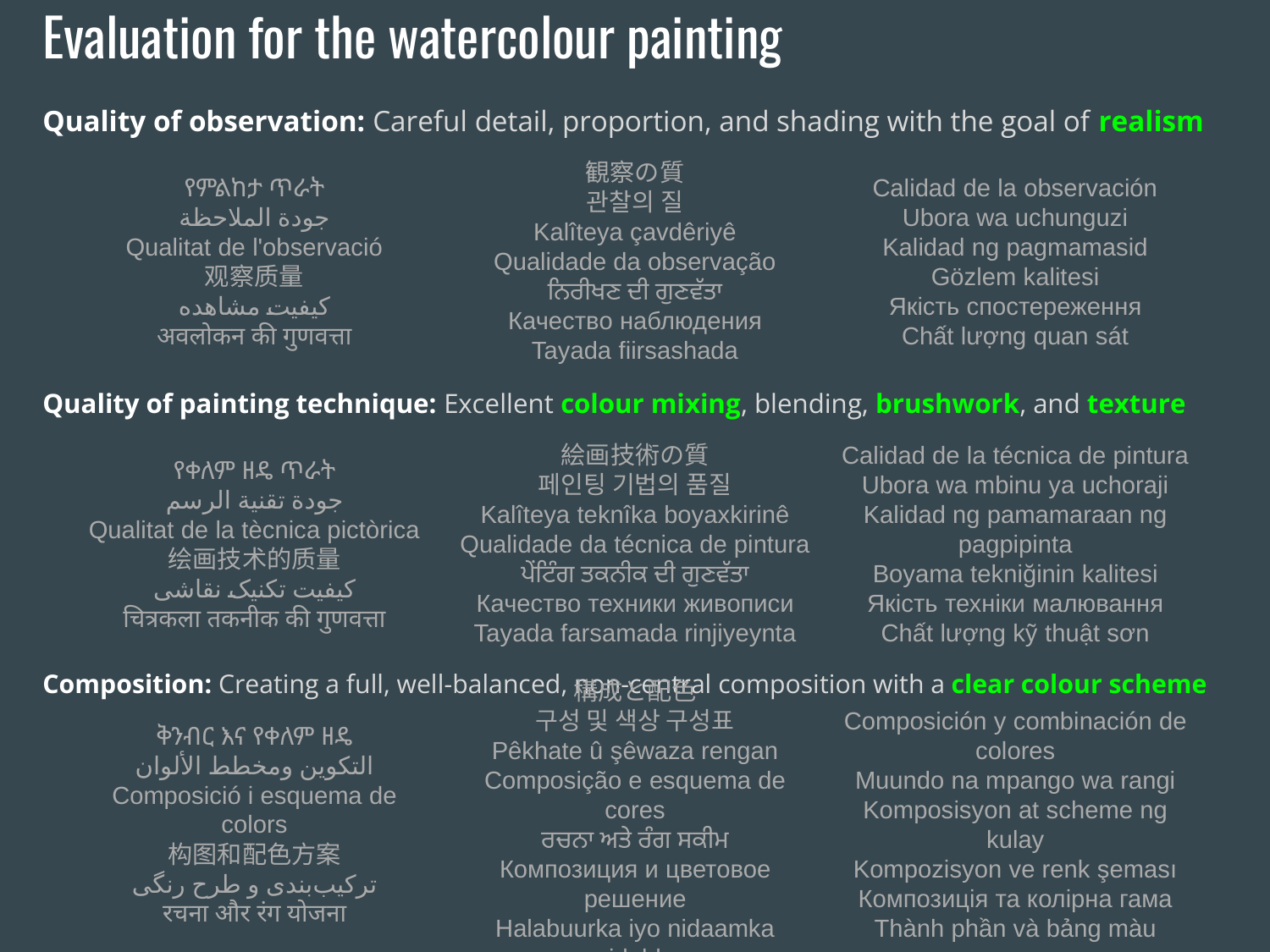

Evaluation for the watercolour painting

Quality of observation: Careful detail, proportion, and shading with the goal of realism

Quality of painting technique: Excellent colour mixing, blending, brushwork, and texture

Composition: Creating a full, well-balanced, non-central composition with a clear colour scheme

የምልከታ ጥራት
جودة الملاحظة
Qualitat de l'observació
观察质量
کیفیت مشاهده
अवलोकन की गुणवत्ता
観察の質
관찰의 질
Kalîteya çavdêriyê
Qualidade da observação
ਨਿਰੀਖਣ ਦੀ ਗੁਣਵੱਤਾ
Качество наблюдения
Tayada fiirsashada
Calidad de la observación
Ubora wa uchunguzi
Kalidad ng pagmamasid
Gözlem kalitesi
Якість спостереження
Chất lượng quan sát
የቀለም ዘዴ ጥራት
جودة تقنية الرسم
Qualitat de la tècnica pictòrica
绘画技术的质量
کیفیت تکنیک نقاشی
चित्रकला तकनीक की गुणवत्ता
絵画技術の質
페인팅 기법의 품질
Kalîteya teknîka boyaxkirinê
Qualidade da técnica de pintura
ਪੇਂਟਿੰਗ ਤਕਨੀਕ ਦੀ ਗੁਣਵੱਤਾ
Качество техники живописи
Tayada farsamada rinjiyeynta
Calidad de la técnica de pintura
Ubora wa mbinu ya uchoraji
Kalidad ng pamamaraan ng pagpipinta
Boyama tekniğinin kalitesi
Якість техніки малювання
Chất lượng kỹ thuật sơn
ቅንብር እና የቀለም ዘዴ
التكوين ومخطط الألوان
Composició i esquema de colors
构图和配色方案
ترکیب‌بندی و طرح رنگی
रचना और रंग योजना
構成と配色
구성 및 색상 구성표
Pêkhate û şêwaza rengan
Composição e esquema de cores
ਰਚਨਾ ਅਤੇ ਰੰਗ ਸਕੀਮ
Композиция и цветовое решение
Halabuurka iyo nidaamka midabka
Composición y combinación de colores
Muundo na mpango wa rangi
Komposisyon at scheme ng kulay
Kompozisyon ve renk şeması
Композиція та колірна гама
Thành phần và bảng màu